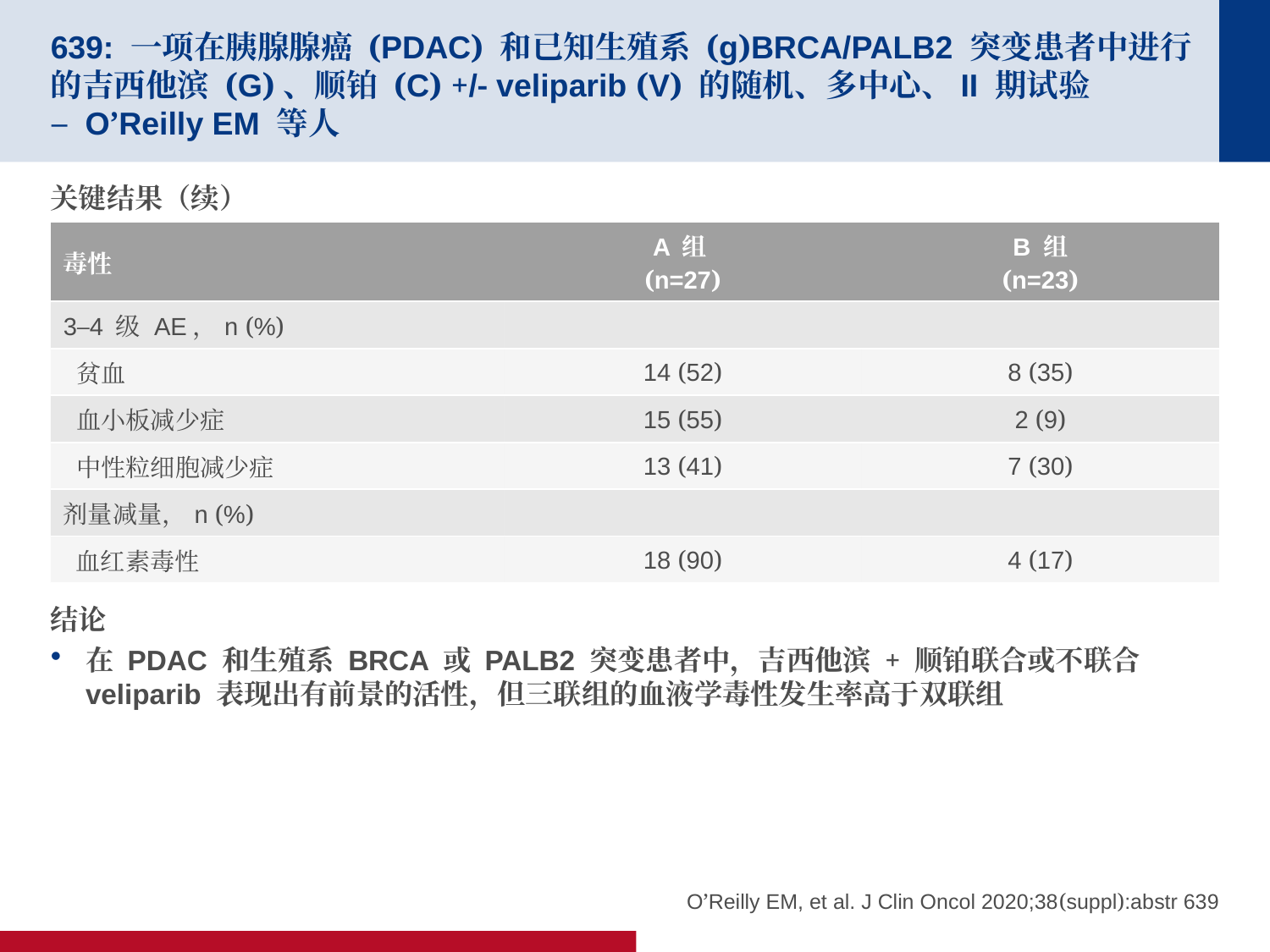

# 639: 一项在胰腺腺癌 (PDAC) 和已知生殖系 (g)BRCA/PALB2 突变患者中进行的吉西他滨 (G)、顺铂 (C) +/- veliparib (V) 的随机、多中心、II 期试验 – O’Reilly EM 等人
关键结果（续）
结论
在 PDAC 和生殖系 BRCA 或 PALB2 突变患者中，吉西他滨 + 顺铂联合或不联合 veliparib 表现出有前景的活性，但三联组的血液学毒性发生率高于双联组
| 毒性 | A 组 (n=27) | B 组 (n=23) |
| --- | --- | --- |
| 3–4 级 AE，n (%) |  |  |
| 贫血 | 14 (52) | 8 (35) |
| 血小板减少症 | 15 (55) | 2 (9) |
| 中性粒细胞减少症 | 13 (41) | 7 (30) |
| 剂量减量，n (%) |  |  |
| 血红素毒性 | 18 (90) | 4 (17) |
O’Reilly EM, et al. J Clin Oncol 2020;38(suppl):abstr 639